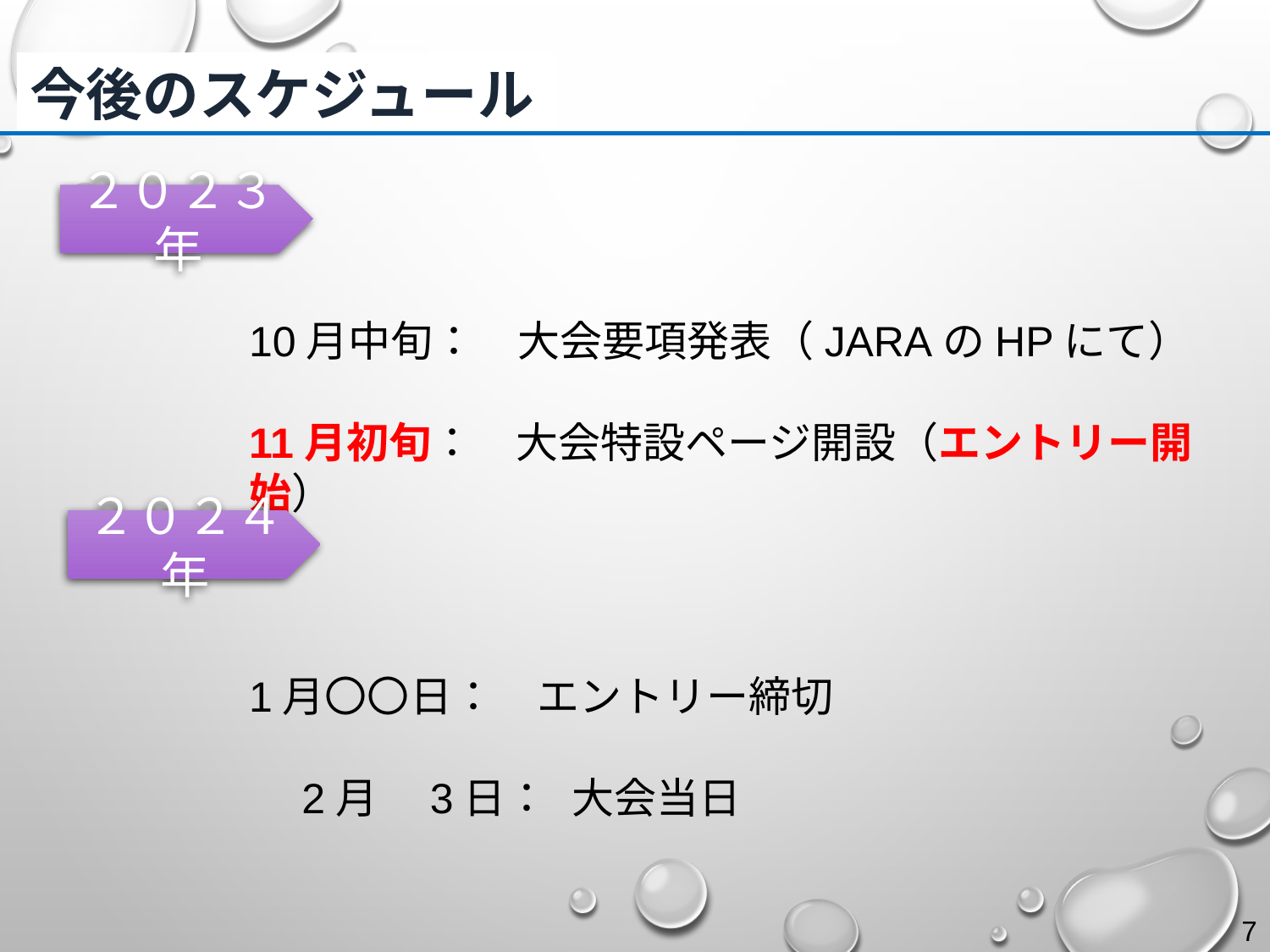

今後のスケジュール
２０２３年

10月中旬：　大会要項発表（JARAのHPにて）

11月初旬：　大会特設ページ開設（エントリー開始）

1月〇〇日：　エントリー締切

　2月　3日：  大会当日
２０２４年
7